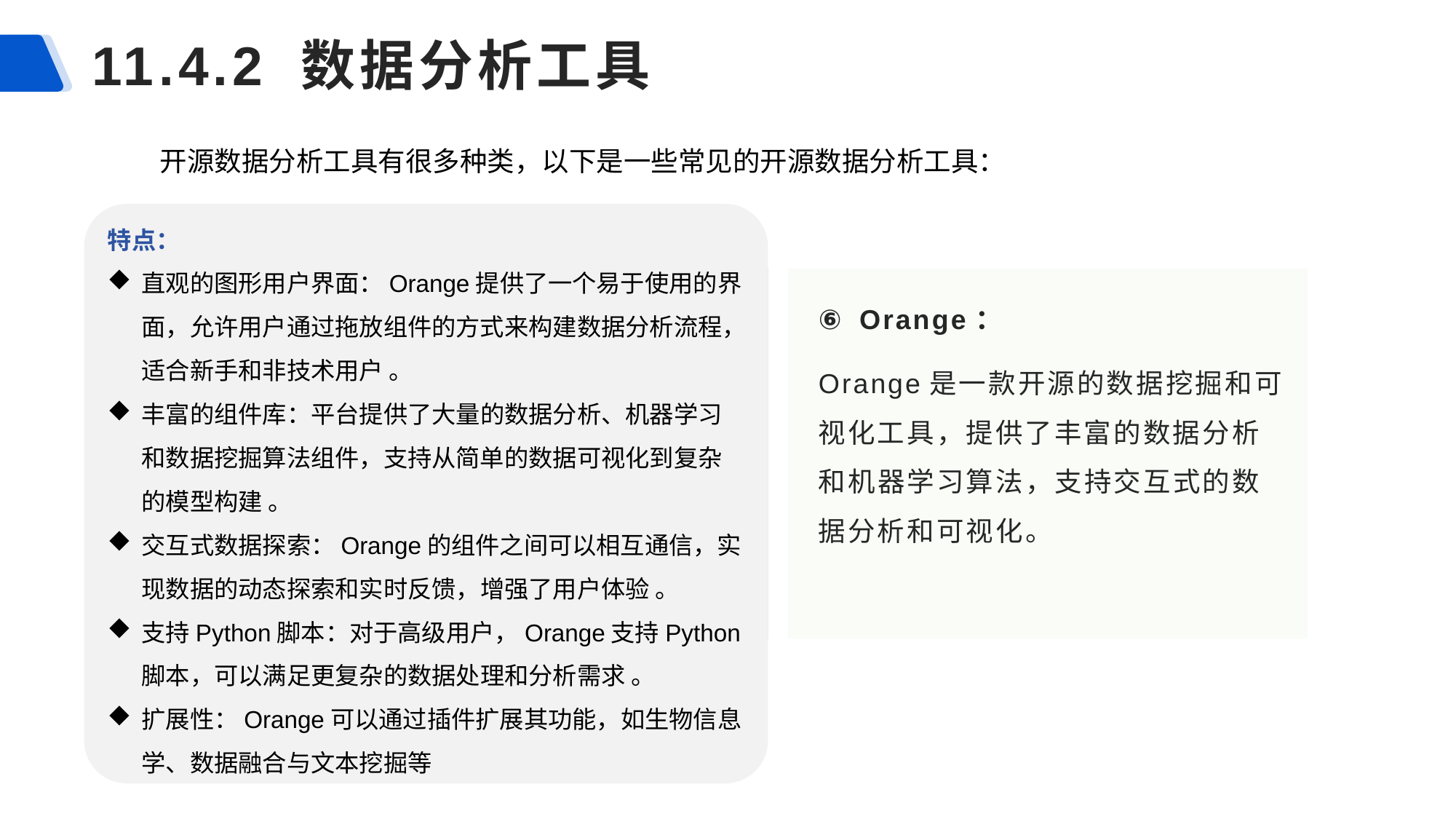

# 11.4.2 数据分析工具
开源数据分析工具有很多种类，以下是一些常见的开源数据分析工具：
特点：
直观的图形用户界面：Orange提供了一个易于使用的界面，允许用户通过拖放组件的方式来构建数据分析流程，适合新手和非技术用户 。
丰富的组件库：平台提供了大量的数据分析、机器学习和数据挖掘算法组件，支持从简单的数据可视化到复杂的模型构建 。
交互式数据探索：Orange的组件之间可以相互通信，实现数据的动态探索和实时反馈，增强了用户体验 。
支持Python脚本：对于高级用户，Orange支持Python脚本，可以满足更复杂的数据处理和分析需求 。
扩展性：Orange可以通过插件扩展其功能，如生物信息学、数据融合与文本挖掘等

Orange：
Orange是一款开源的数据挖掘和可视化工具，提供了丰富的数据分析和机器学习算法，支持交互式的数据分析和可视化。